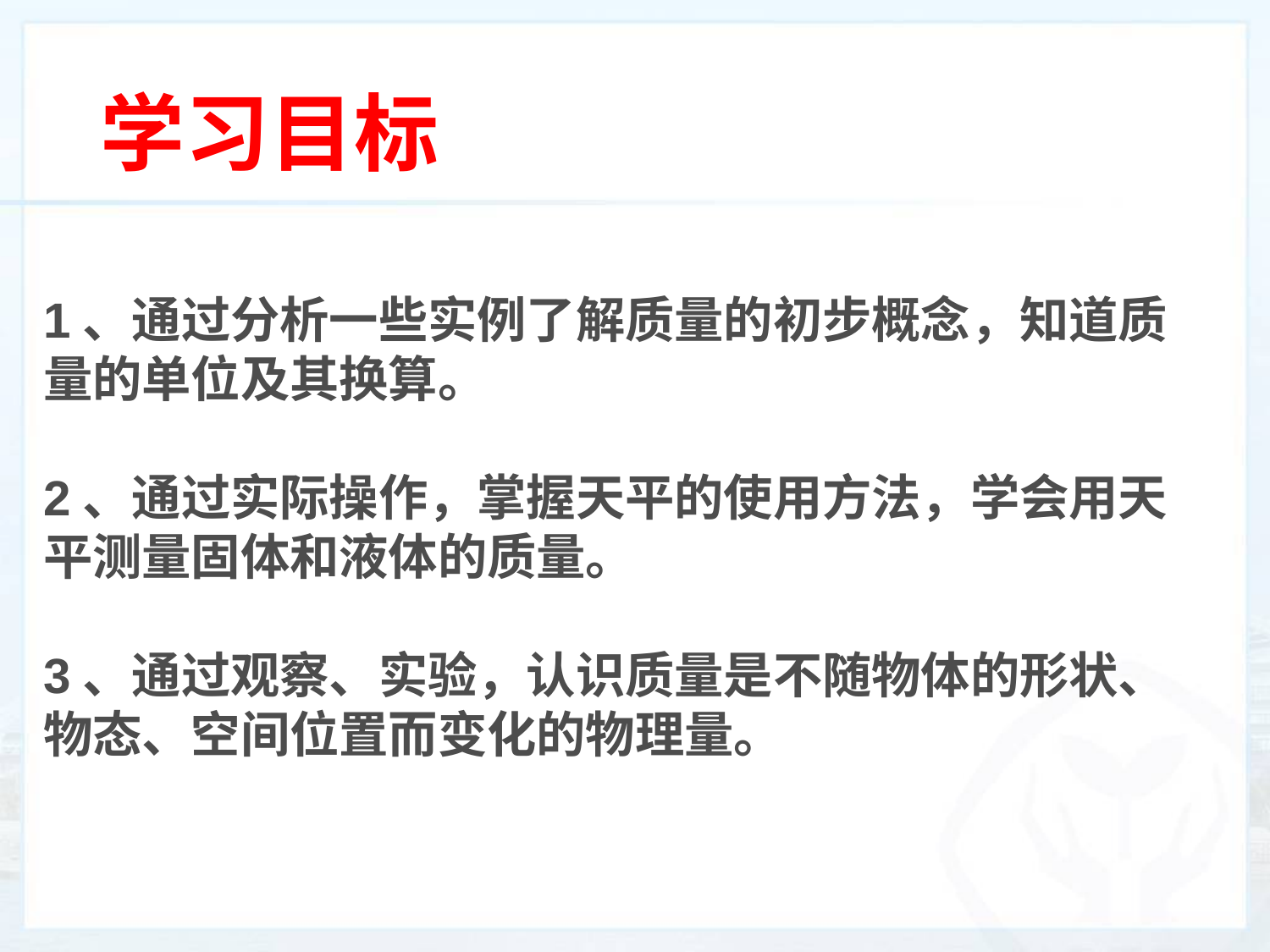

学习目标
1、通过分析一些实例了解质量的初步概念，知道质量的单位及其换算。

2、通过实际操作，掌握天平的使用方法，学会用天平测量固体和液体的质量。

3、通过观察、实验，认识质量是不随物体的形状、物态、空间位置而变化的物理量。